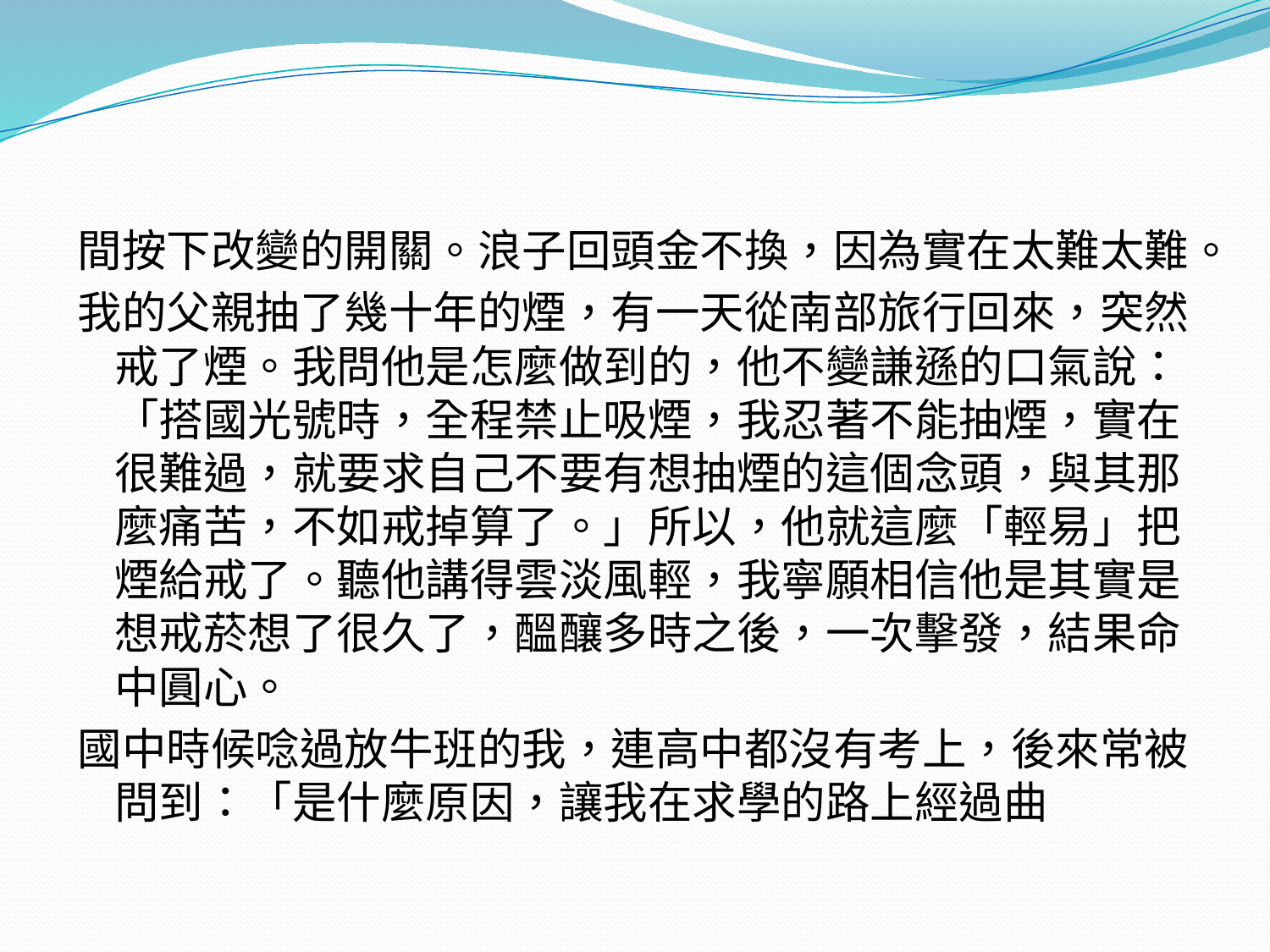

#
間按下改變的開關。浪子回頭金不換，因為實在太難太難。
我的父親抽了幾十年的煙，有一天從南部旅行回來，突然戒了煙。我問他是怎麼做到的，他不變謙遜的口氣說：「搭國光號時，全程禁止吸煙，我忍著不能抽煙，實在很難過，就要求自己不要有想抽煙的這個念頭，與其那麼痛苦，不如戒掉算了。」所以，他就這麼「輕易」把煙給戒了。聽他講得雲淡風輕，我寧願相信他是其實是想戒菸想了很久了，醞釀多時之後，一次擊發，結果命中圓心。
國中時候唸過放牛班的我，連高中都沒有考上，後來常被問到：「是什麼原因，讓我在求學的路上經過曲